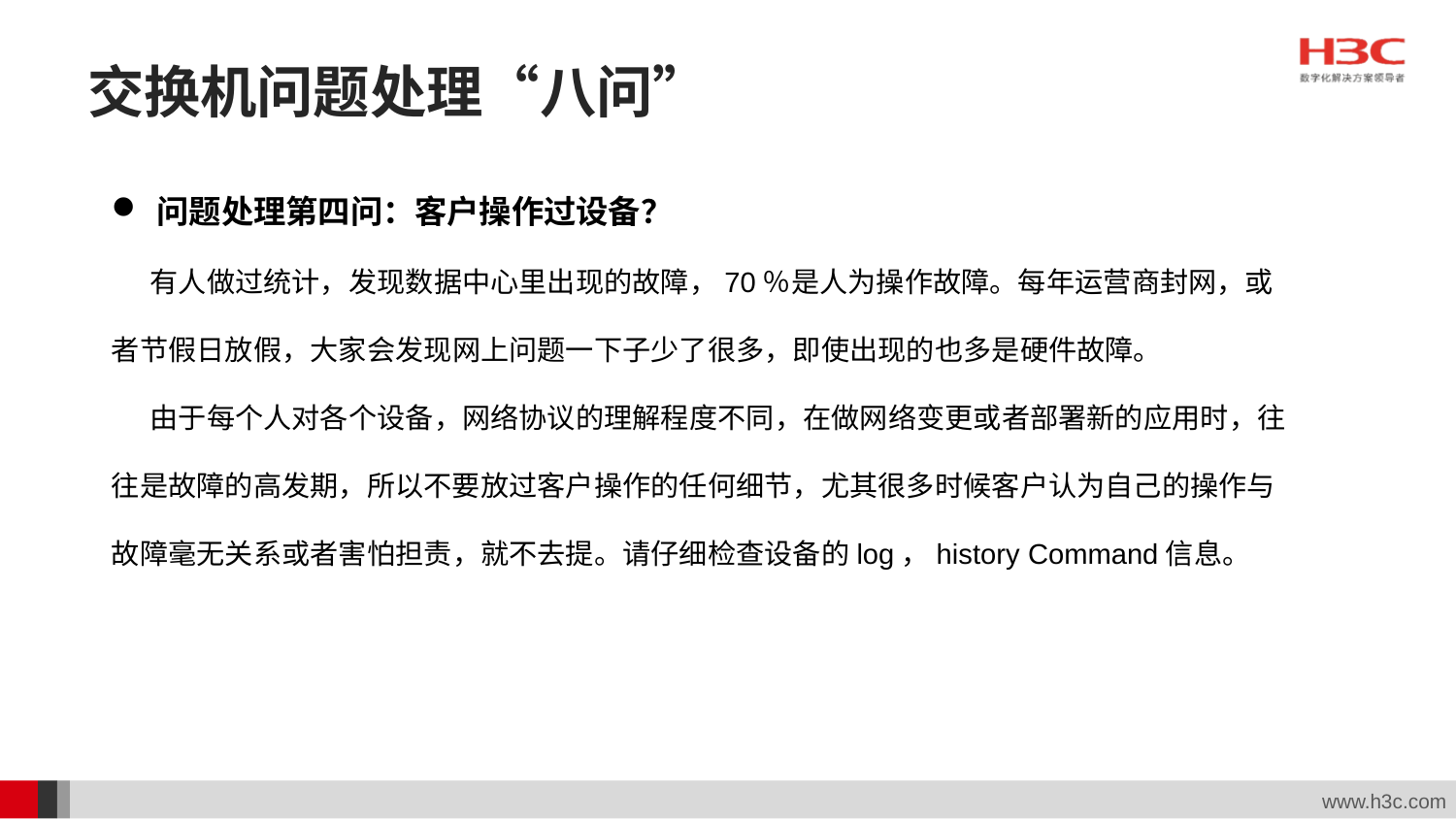

# 交换机问题处理“八问”
问题处理第四问：客户操作过设备？
     有人做过统计，发现数据中心里出现的故障，70％是人为操作故障。每年运营商封网，或者节假日放假，大家会发现网上问题一下子少了很多，即使出现的也多是硬件故障。
     由于每个人对各个设备，网络协议的理解程度不同，在做网络变更或者部署新的应用时，往往是故障的高发期，所以不要放过客户操作的任何细节，尤其很多时候客户认为自己的操作与故障毫无关系或者害怕担责，就不去提。请仔细检查设备的log，history Command信息。